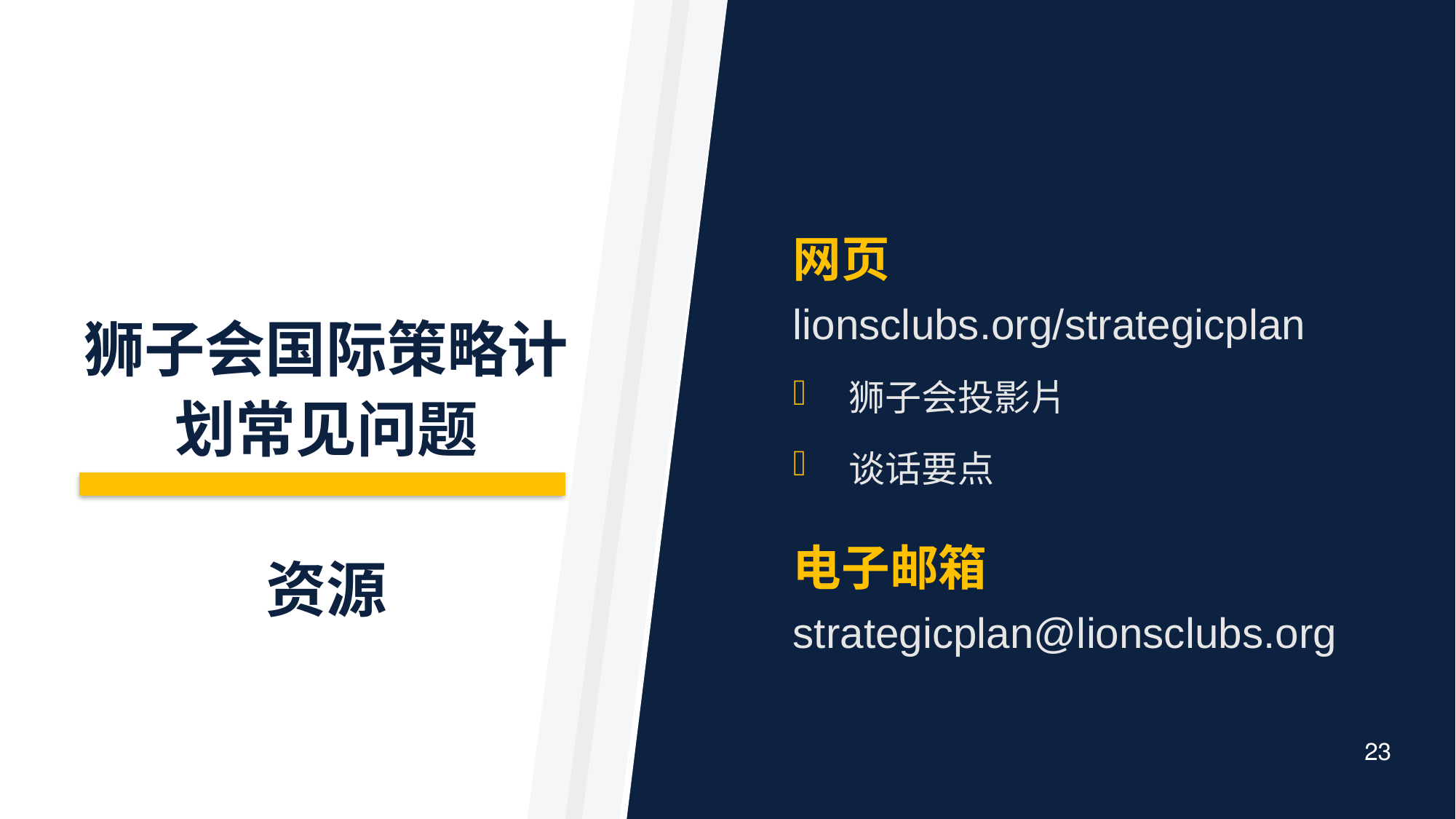

网页
lionsclubs.org/strategicplan
狮子会投影片
谈话要点
电子邮箱
strategicplan@lionsclubs.org
# 狮子会国际策略计划常见问题 资源